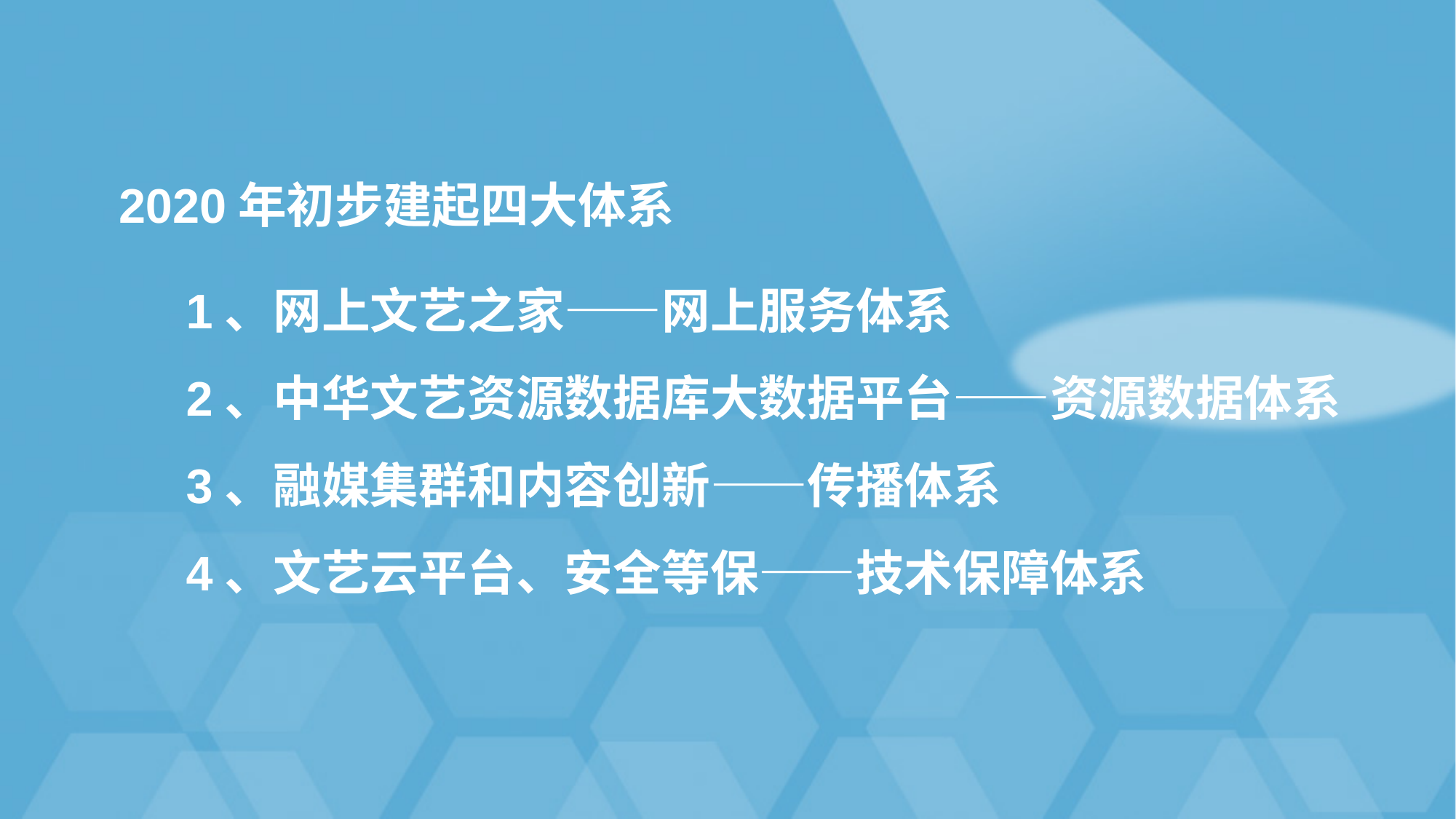

2020年初步建起四大体系
     1、网上文艺之家——网上服务体系
     2、中华文艺资源数据库大数据平台——资源数据体系
     3、融媒集群和内容创新——传播体系
     4、文艺云平台、安全等保——技术保障体系